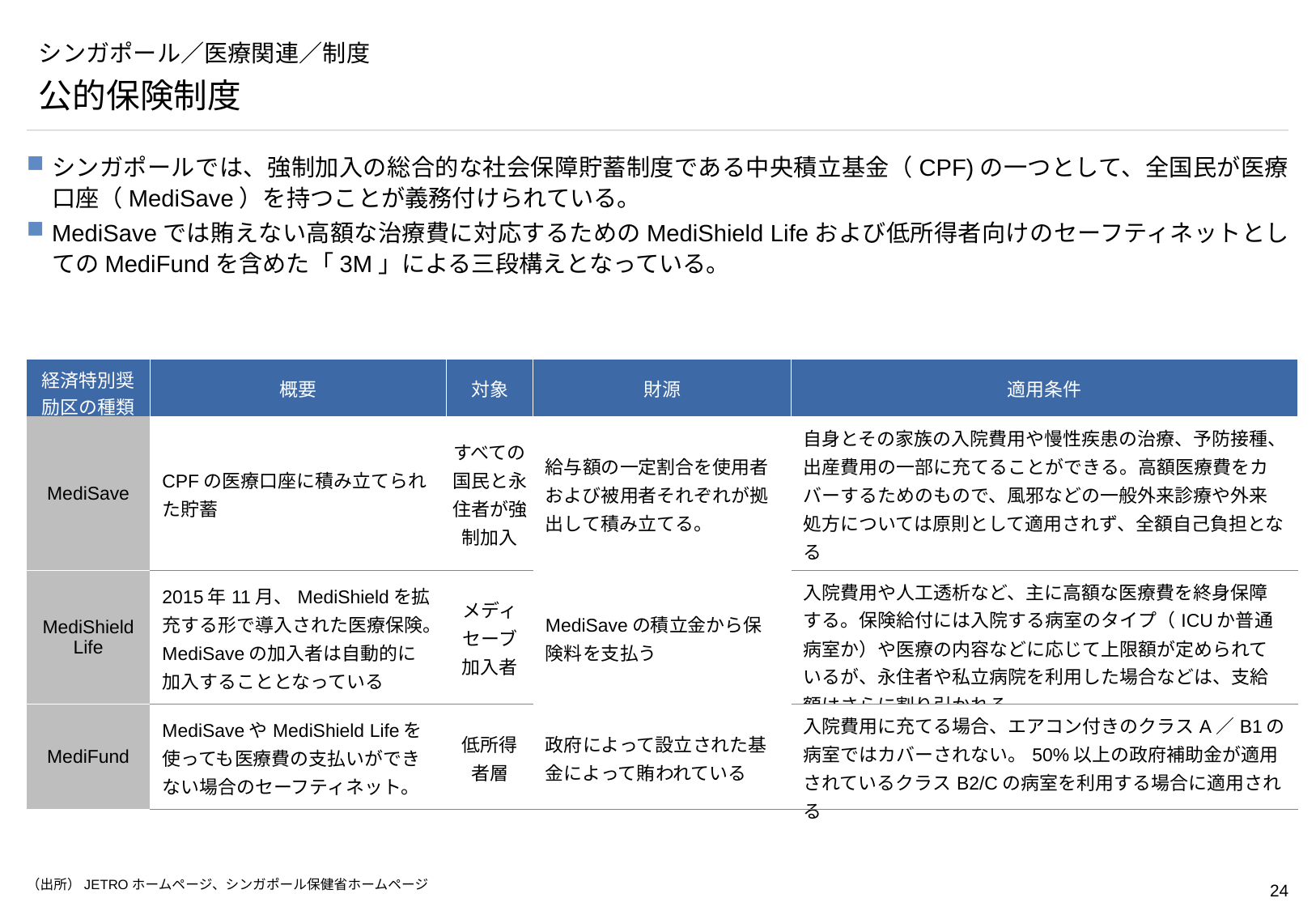

# シンガポール／医療関連／制度
公的保険制度
シンガポールでは、強制加入の総合的な社会保障貯蓄制度である中央積立基金（CPF)の一つとして、全国民が医療口座（MediSave）を持つことが義務付けられている。
MediSaveでは賄えない高額な治療費に対応するためのMediShield Lifeおよび低所得者向けのセーフティネットとしてのMediFundを含めた「3M」による三段構えとなっている。
| 経済特別奨励区の種類 | 概要 | 対象 | 財源 | 適用条件 |
| --- | --- | --- | --- | --- |
| MediSave | CPFの医療口座に積み立てられた貯蓄 | すべての国民と永住者が強制加入 | 給与額の一定割合を使用者および被用者それぞれが拠出して積み立てる。 | 自身とその家族の入院費用や慢性疾患の治療、予防接種、出産費用の一部に充てることができる。高額医療費をカバーするためのもので、風邪などの一般外来診療や外来処方については原則として適用されず、全額自己負担となる |
| MediShield Life | 2015年11月、MediShieldを拡充する形で導入された医療保険。MediSaveの加入者は自動的に加入することとなっている | メディセーブ加入者 | MediSaveの積立金から保険料を支払う | 入院費用や人工透析など、主に高額な医療費を終身保障する。保険給付には入院する病室のタイプ（ICUか普通病室か）や医療の内容などに応じて上限額が定められているが、永住者や私立病院を利用した場合などは、支給額はさらに割り引かれる |
| MediFund | MediSaveやMediShield Lifeを使っても医療費の支払いができない場合のセーフティネット。 | 低所得者層 | 政府によって設立された基金によって賄われている | 入院費用に充てる場合、エアコン付きのクラスA／B1の病室ではカバーされない。50%以上の政府補助金が適用されているクラスB2/Cの病室を利用する場合に適用される |
（出所）JETROホームページ、シンガポール保健省ホームページ
（出所） https://www.jetro.go.jp/ext_images/_Reports/02/2018/91a0338b87113e7c/hls-spr.pdf
https://www.kenporen.com/include/outline/pdf_kaigai_iryo/201912_no124.pdf
https://www.moh.gov.sg/cost-financing/healthcare-schemes-subsidies